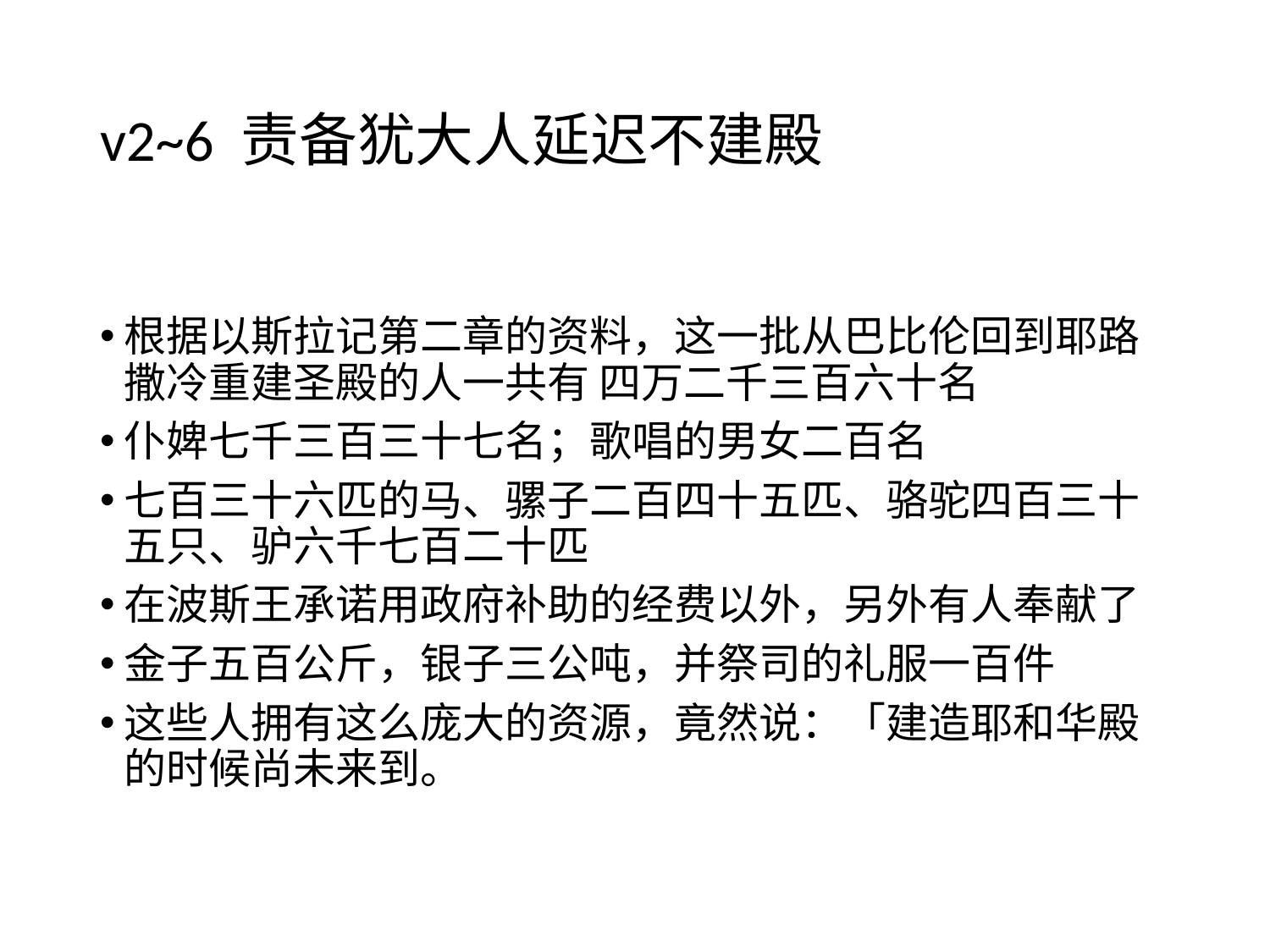

# v2~6 责备犹大人延迟不建殿
根据以斯拉记第二章的资料，这一批从巴比伦回到耶路撒冷重建圣殿的人一共有 四万二千三百六十名
仆婢七千三百三十七名；歌唱的男女二百名
七百三十六匹的马、骡子二百四十五匹、骆驼四百三十五只、驴六千七百二十匹
在波斯王承诺用政府补助的经费以外，另外有人奉献了
金子五百公斤，银子三公吨，并祭司的礼服一百件
这些人拥有这么庞大的资源，竟然说：「建造耶和华殿的时候尚未来到。